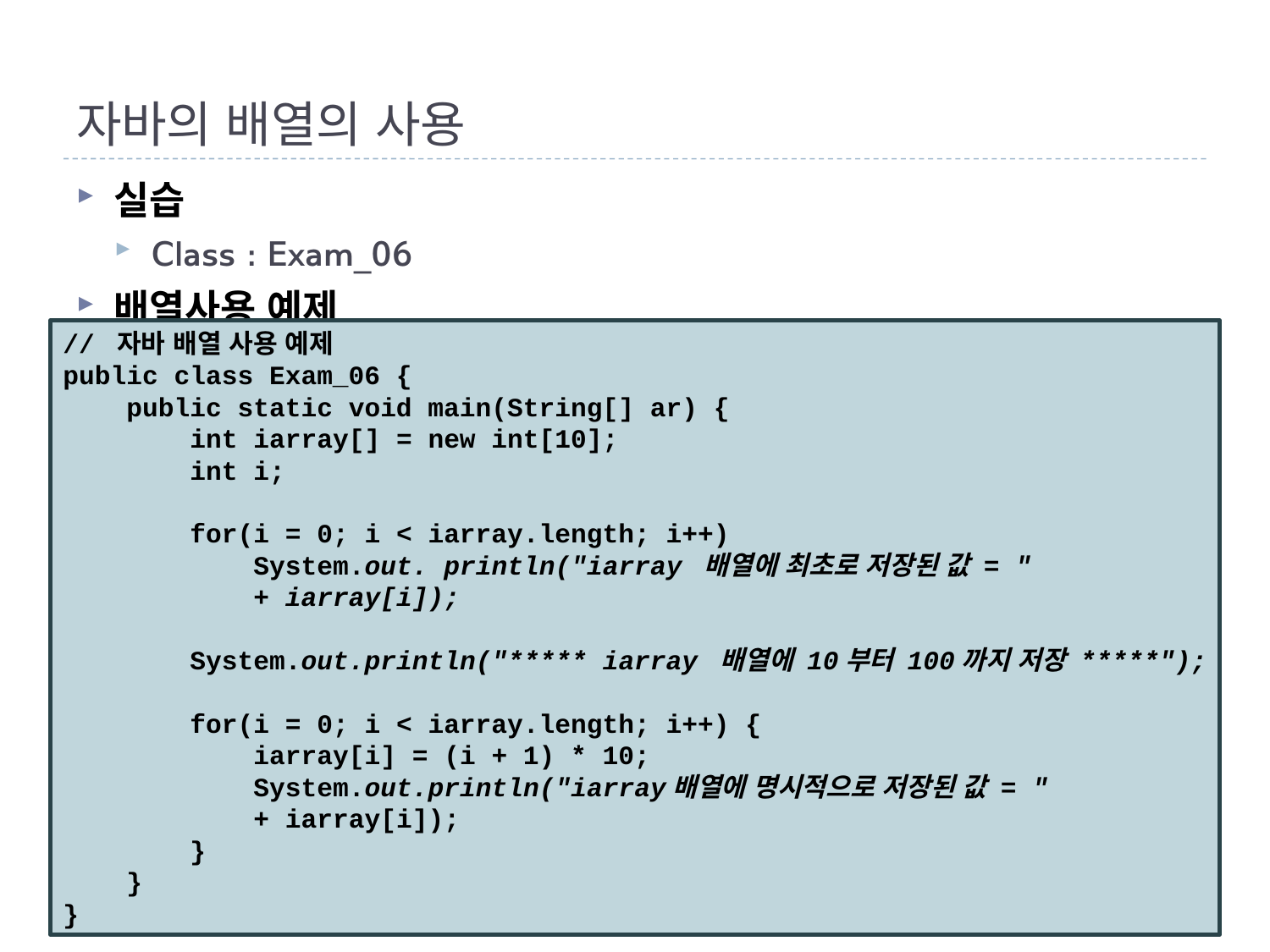

# 자바의 배열의 사용
실습
Class : Exam_06
배열사용 예제

// 자바 배열 사용 예제
public class Exam_06 {
public static void main(String[] ar) {
int iarray[] = new int[10];
int i;

for(i = 0; i < iarray.length; i++)
System.out. println("iarray 배열에 최초로 저장된 값 = "
+ iarray[i]);

System.out.println("***** iarray 배열에 10부터 100까지 저장 *****");

for(i = 0; i < iarray.length; i++) {
iarray[i] = (i + 1) * 10;
System.out.println("iarray배열에 명시적으로 저장된 값 = "
+ iarray[i]);
}
}
}